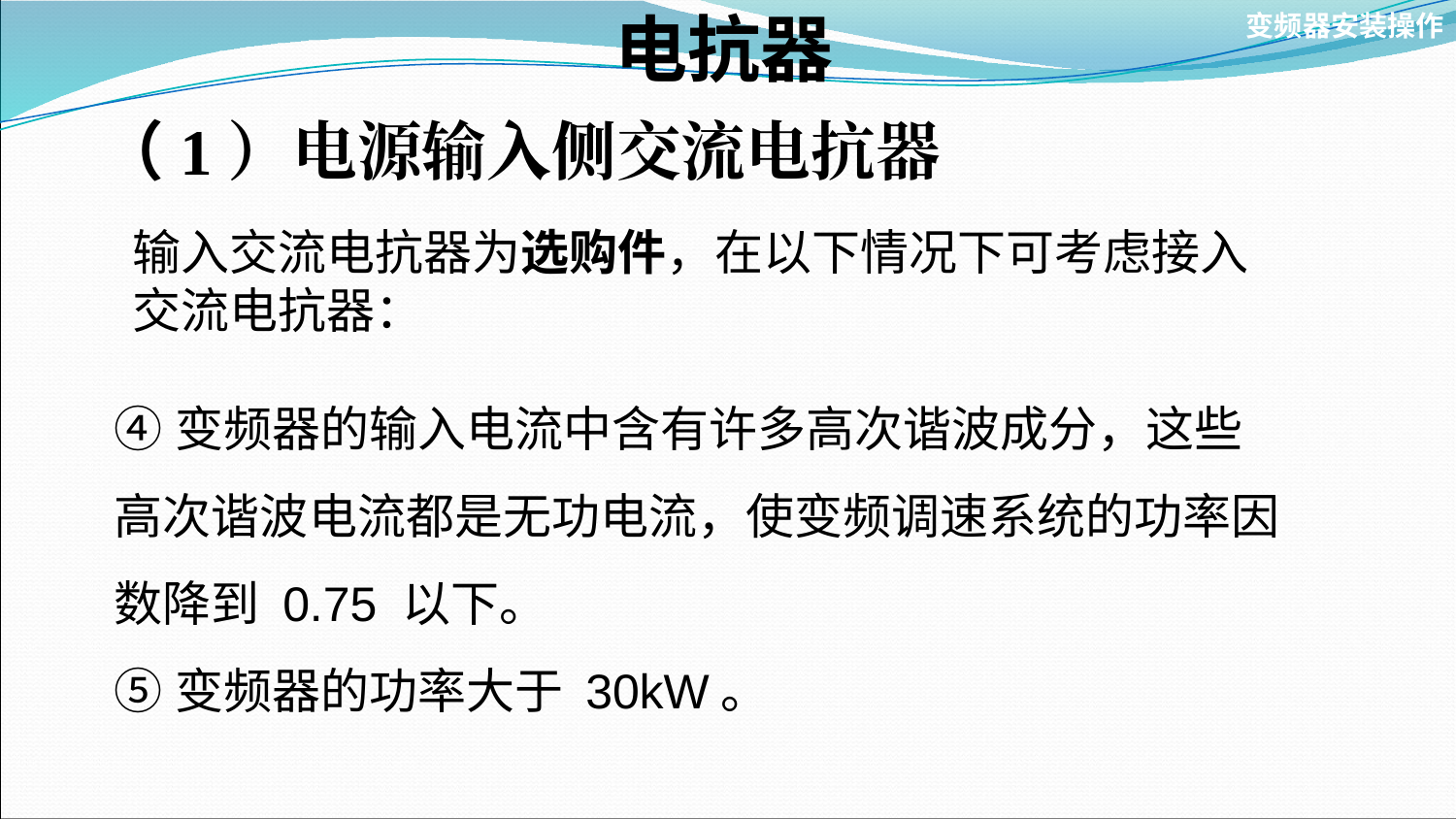

# 电抗器
变频器安装操作
（1）电源输入侧交流电抗器
输入交流电抗器为选购件，在以下情况下可考虑接入交流电抗器：
④变频器的输入电流中含有许多高次谐波成分，这些高次谐波电流都是无功电流，使变频调速系统的功率因数降到 0.75 以下。
⑤变频器的功率大于 30kW。
8